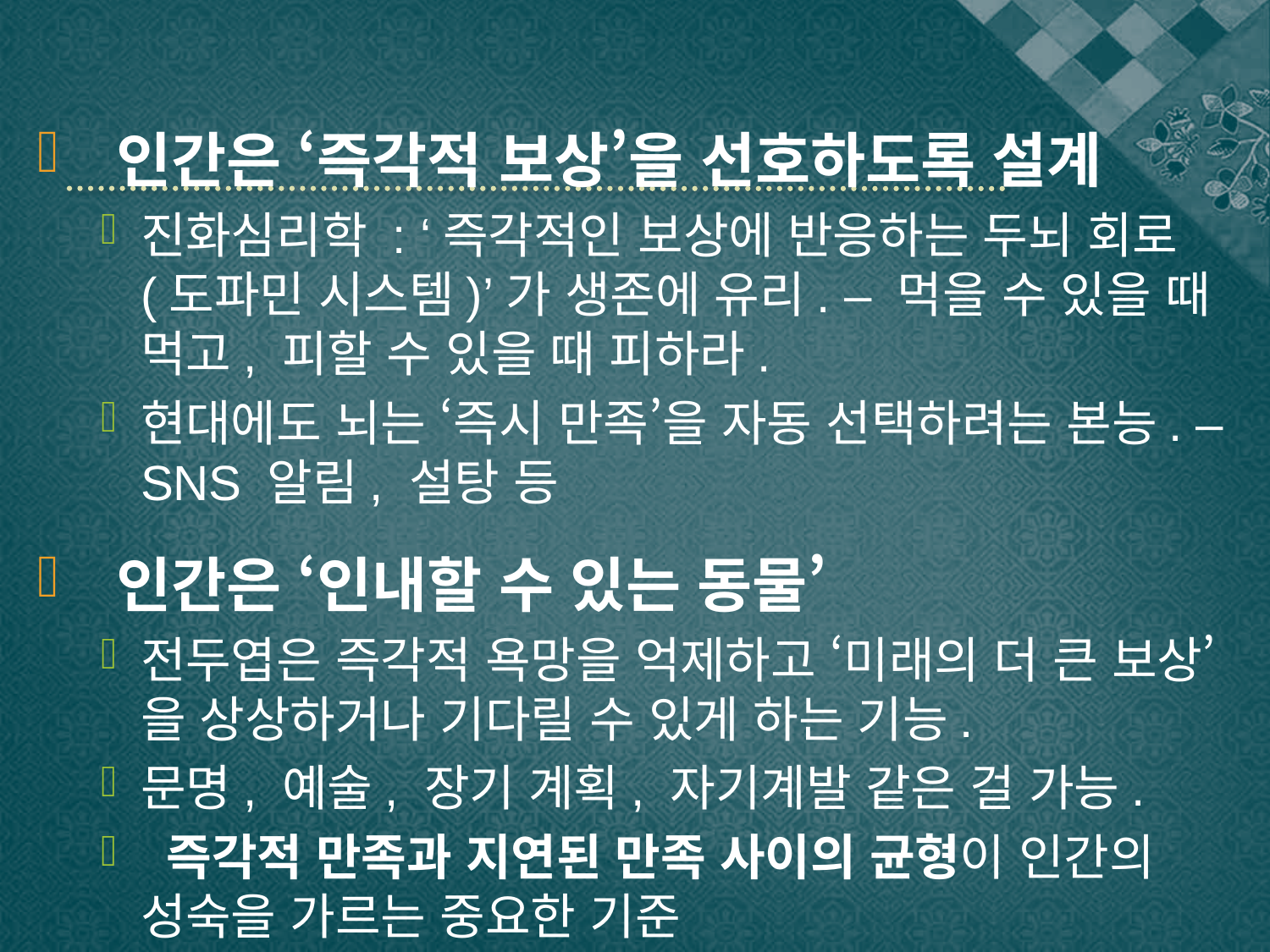

인간은 ‘즉각적 보상’을 선호하도록 설계
진화심리학 : ‘즉각적인 보상에 반응하는 두뇌 회로(도파민 시스템)’가 생존에 유리. – 먹을 수 있을 때 먹고, 피할 수 있을 때 피하라.
현대에도 뇌는 ‘즉시 만족’을 자동 선택하려는 본능. – SNS 알림, 설탕 등

 인간은 ‘인내할 수 있는 동물’
전두엽은 즉각적 욕망을 억제하고 ‘미래의 더 큰 보상’을 상상하거나 기다릴 수 있게 하는 기능.
문명, 예술, 장기 계획, 자기계발 같은 걸 가능.
 즉각적 만족과 지연된 만족 사이의 균형이 인간의 성숙을 가르는 중요한 기준